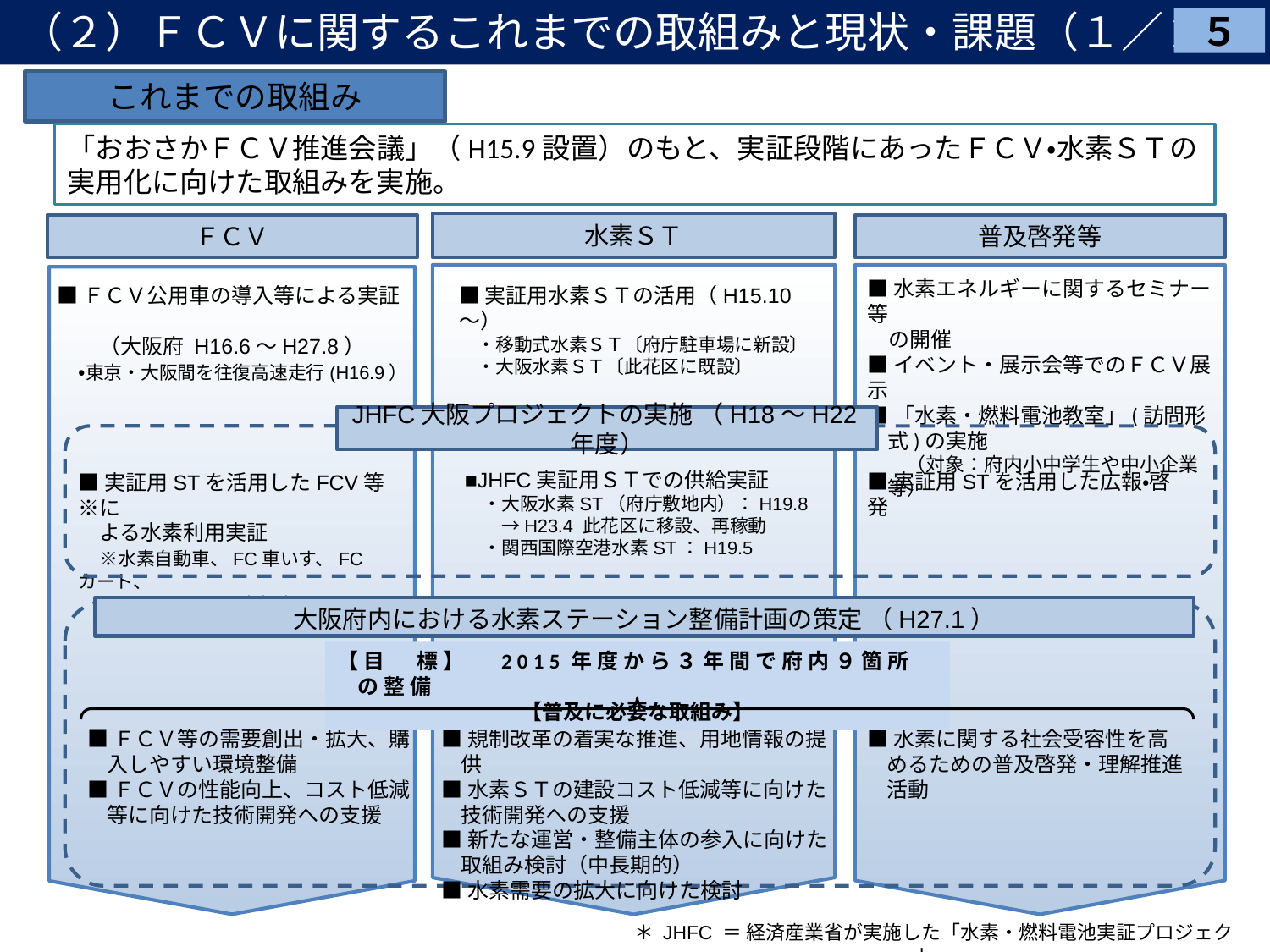

（２）ＦＣＶに関するこれまでの取組みと現状・課題（１／２）
５
これまでの取組み
「おおさかＦＣＶ推進会議」（H15.9設置）のもと、実証段階にあったＦＣＶ・水素ＳＴの実用化に向けた取組みを実施。

水素ＳＴ
ＦＣＶ
普及啓発等

■水素エネルギーに関するセミナー等
　の開催
■イベント・展示会等でのＦＣＶ展示
■「水素・燃料電池教室」(訪問形式)の実施
　　（対象：府内小中学生や中小企業等）
■ＦＣＶ公用車の導入等による実証
　　（大阪府 H16.6～H27.8）
　・東京・大阪間を往復高速走行(H16.9）
■実証用水素ＳＴの活用（H15.10～）
　・移動式水素ＳＴ〔府庁駐車場に新設〕
　・大阪水素ＳＴ〔此花区に既設〕
JHFC大阪プロジェクトの実施 （H18～H22年度）

■JHFC実証用ＳＴでの供給実証
　・大阪水素ST（府庁敷地内）：H19.8
　　→H23.4 此花区に移設、再稼動
　・関西国際空港水素ST：H19.5
■実証用STを活用した広報・啓発
■実証用STを活用したFCV等※に
　よる水素利用実証
　※水素自動車、FC車いす、FCカート、
　　　FCアシスト自転車
大阪府内における水素ステーション整備計画の策定 （H27.1）

【目　標】　2015年度から３年間で府内９箇所の整備
【普及に必要な取組み】
■水素に関する社会受容性を高めるための普及啓発・理解推進活動

■規制改革の着実な推進、用地情報の提供
■水素ＳＴの建設コスト低減等に向けた技術開発への支援
■新たな運営・整備主体の参入に向けた取組み検討（中長期的）
■水素需要の拡大に向けた検討
■ＦＣＶ等の需要創出・拡大、購入しやすい環境整備
■ＦＣＶの性能向上、コスト低減等に向けた技術開発への支援

＊ JHFC ＝ 経済産業省が実施した「水素・燃料電池実証プロジェクト」